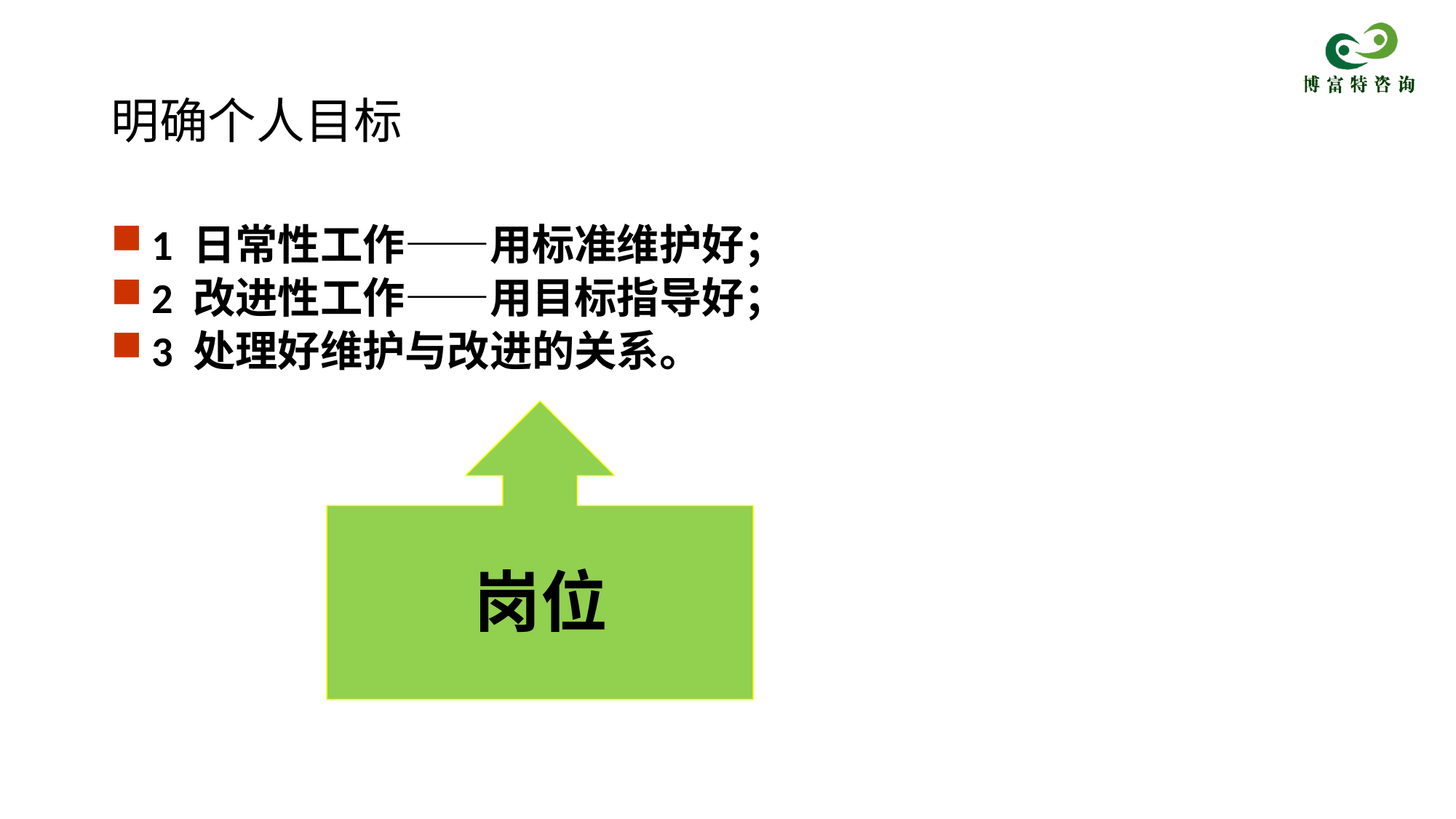

# 明确个人目标
1 日常性工作——用标准维护好；
2 改进性工作——用目标指导好；
3 处理好维护与改进的关系。

岗位